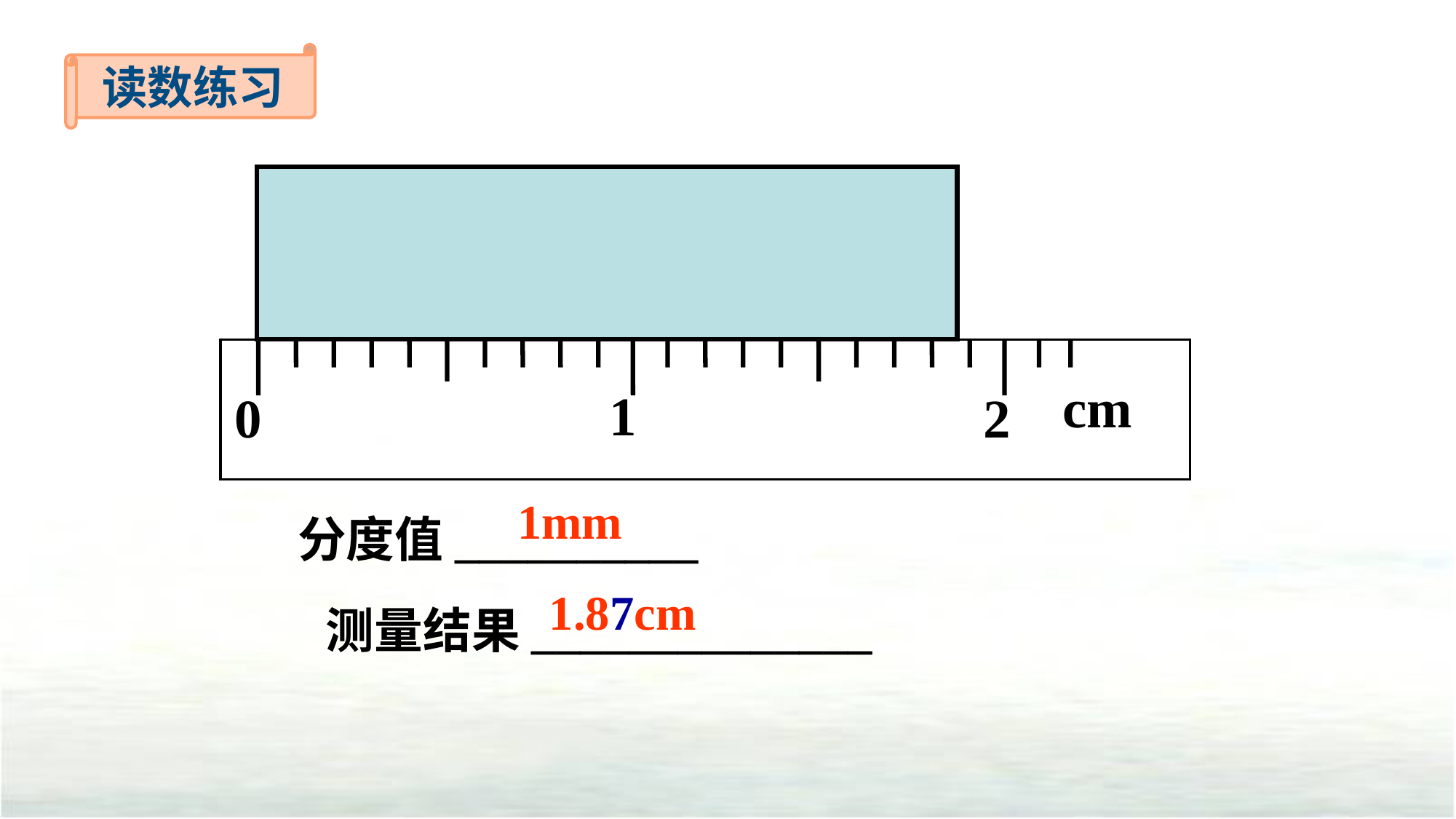

读数练习

cm
1
0
2
1mm
分度值__________
1.87cm
测量结果______________